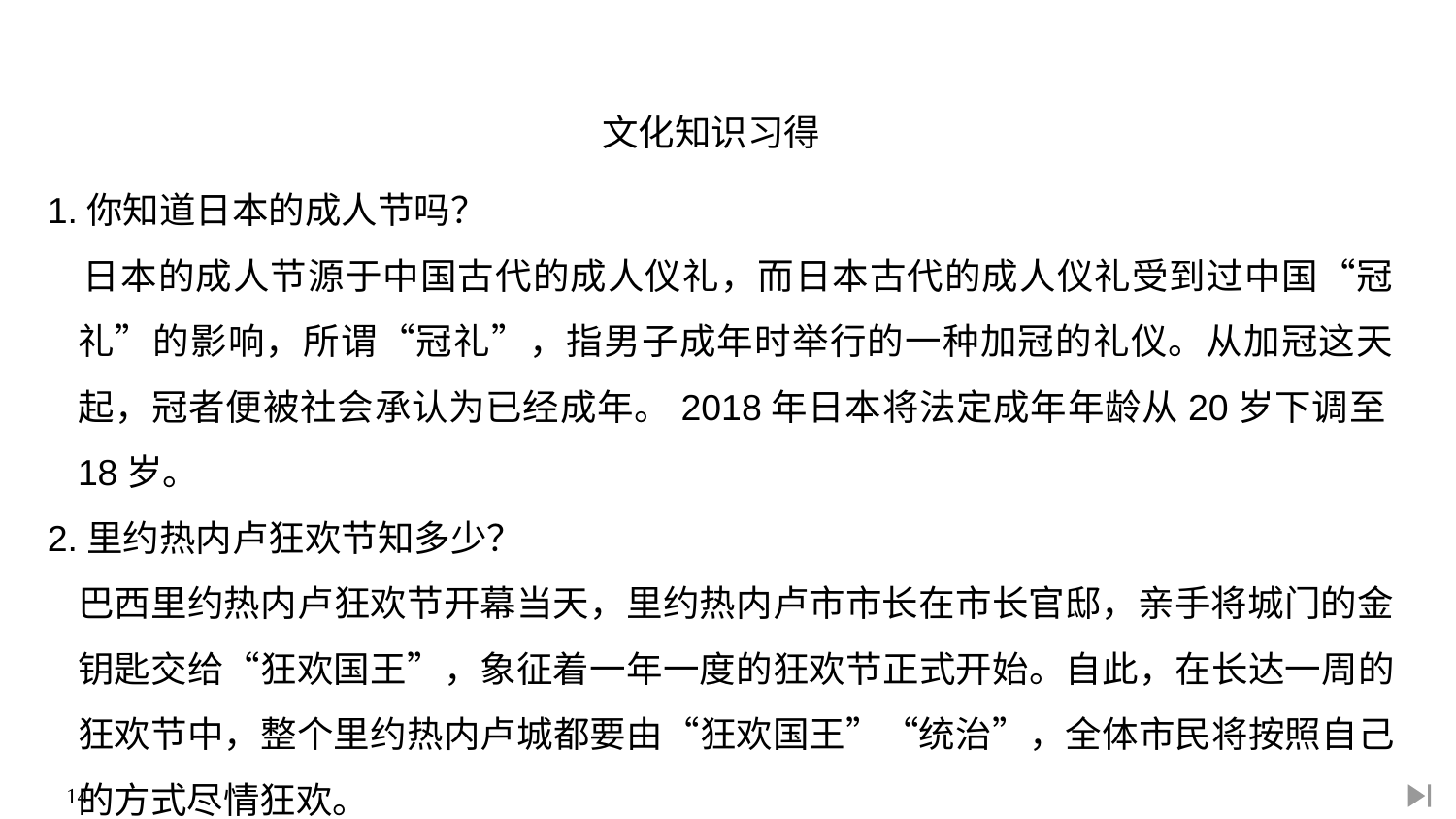

文化知识习得
1.你知道日本的成人节吗？
   	日本的成人节源于中国古代的成人仪礼，而日本古代的成人仪礼受到过中国“冠礼”的影响，所谓“冠礼”，指男子成年时举行的一种加冠的礼仪。从加冠这天起，冠者便被社会承认为已经成年。2018年日本将法定成年年龄从20岁下调至18岁。
2.里约热内卢狂欢节知多少？
	巴西里约热内卢狂欢节开幕当天，里约热内卢市市长在市长官邸，亲手将城门的金钥匙交给“狂欢国王”，象征着一年一度的狂欢节正式开始。自此，在长达一周的狂欢节中，整个里约热内卢城都要由“狂欢国王”“统治”，全体市民将按照自己的方式尽情狂欢。